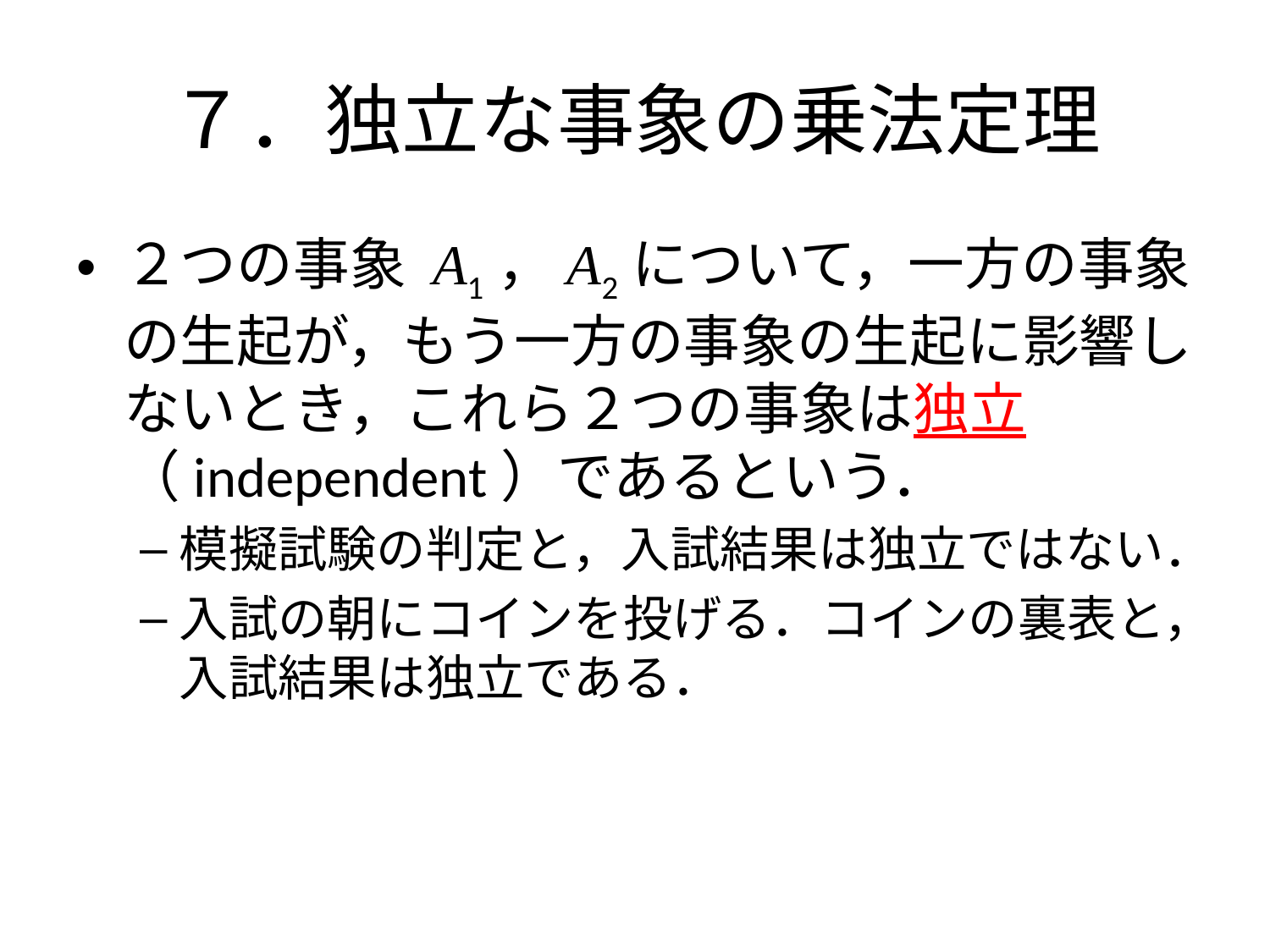

# ７．独立な事象の乗法定理
２つの事象 A1，A2について，一方の事象の生起が，もう一方の事象の生起に影響しないとき，これら２つの事象は独立（independent）であるという．
模擬試験の判定と，入試結果は独立ではない．
入試の朝にコインを投げる．コインの裏表と，入試結果は独立である．